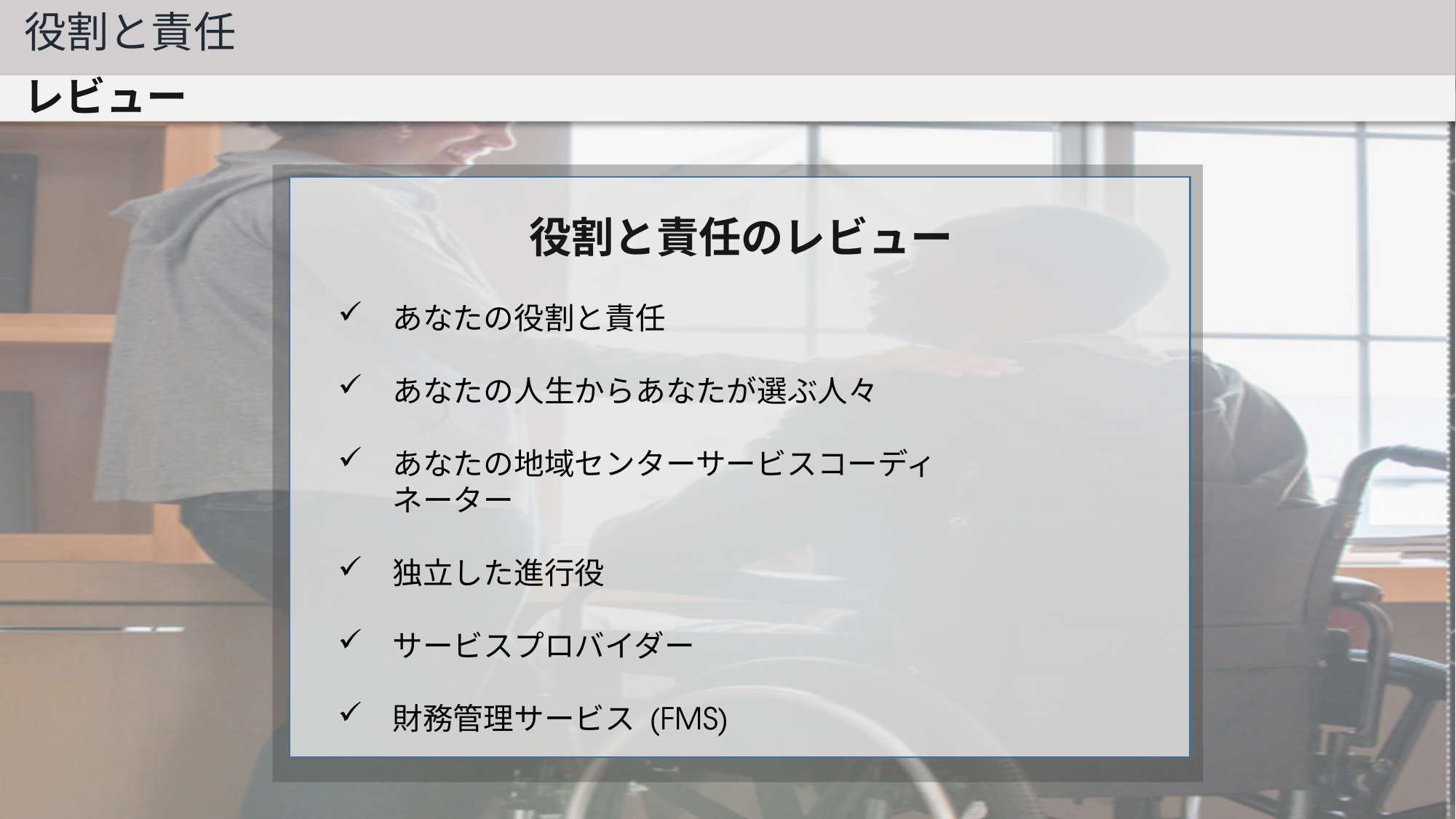

役割と責任
レビュー

役割と責任のレビュー
あなたの役割と責任

あなたの人生からあなたが選ぶ人々

あなたの地域センターサービスコーディネーター

独立した進行役

サービスプロバイダー

財務管理サービス (FMS)